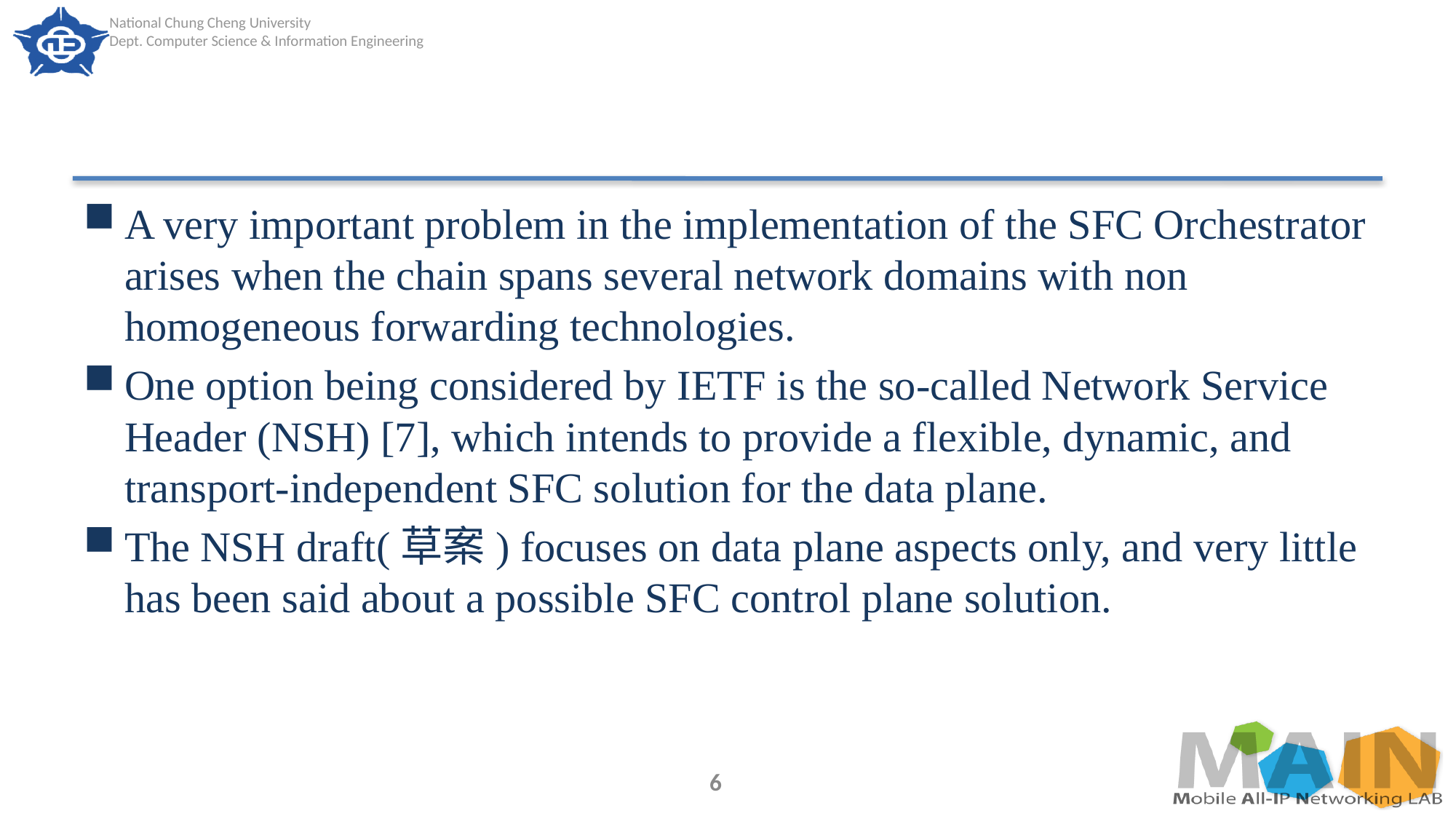

#
A very important problem in the implementation of the SFC Orchestrator arises when the chain spans several network domains with non homogeneous forwarding technologies.
One option being considered by IETF is the so-called Network Service Header (NSH) [7], which intends to provide a flexible, dynamic, and transport-independent SFC solution for the data plane.
The NSH draft(草案) focuses on data plane aspects only, and very little has been said about a possible SFC control plane solution.
6